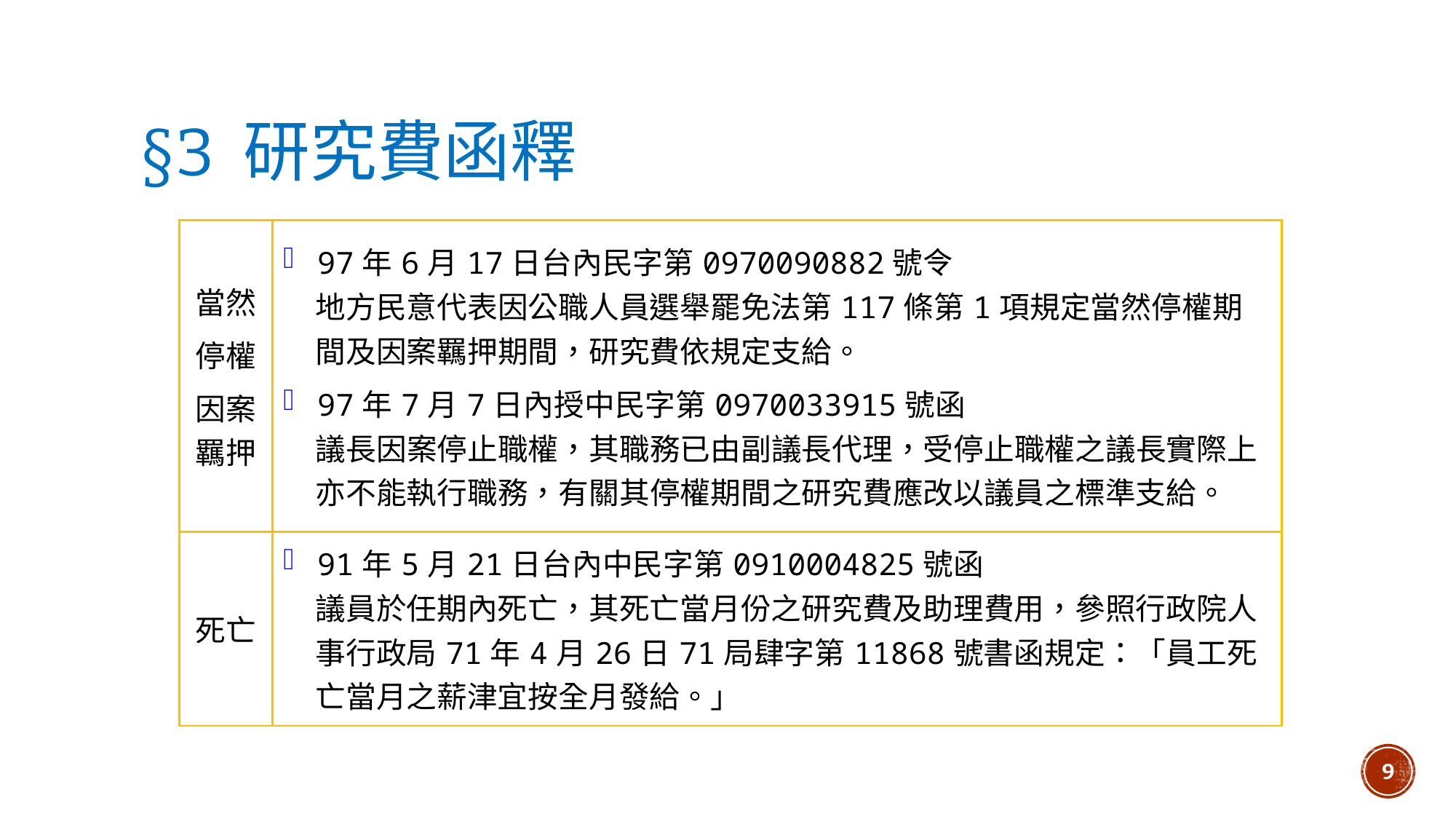

# §3 研究費函釋
| 當然 停權 因案羈押 | 97年6月17日台內民字第0970090882號令 地方民意代表因公職人員選舉罷免法第117條第1項規定當然停權期間及因案羈押期間，研究費依規定支給。 97年7月7日內授中民字第0970033915號函 議長因案停止職權，其職務已由副議長代理，受停止職權之議長實際上亦不能執行職務，有關其停權期間之研究費應改以議員之標準支給。 |
| --- | --- |
| 死亡 | 91年5月21日台內中民字第0910004825號函 議員於任期內死亡，其死亡當月份之研究費及助理費用，參照行政院人事行政局71年4月26日71局肆字第11868號書函規定：「員工死亡當月之薪津宜按全月發給。」 |
9